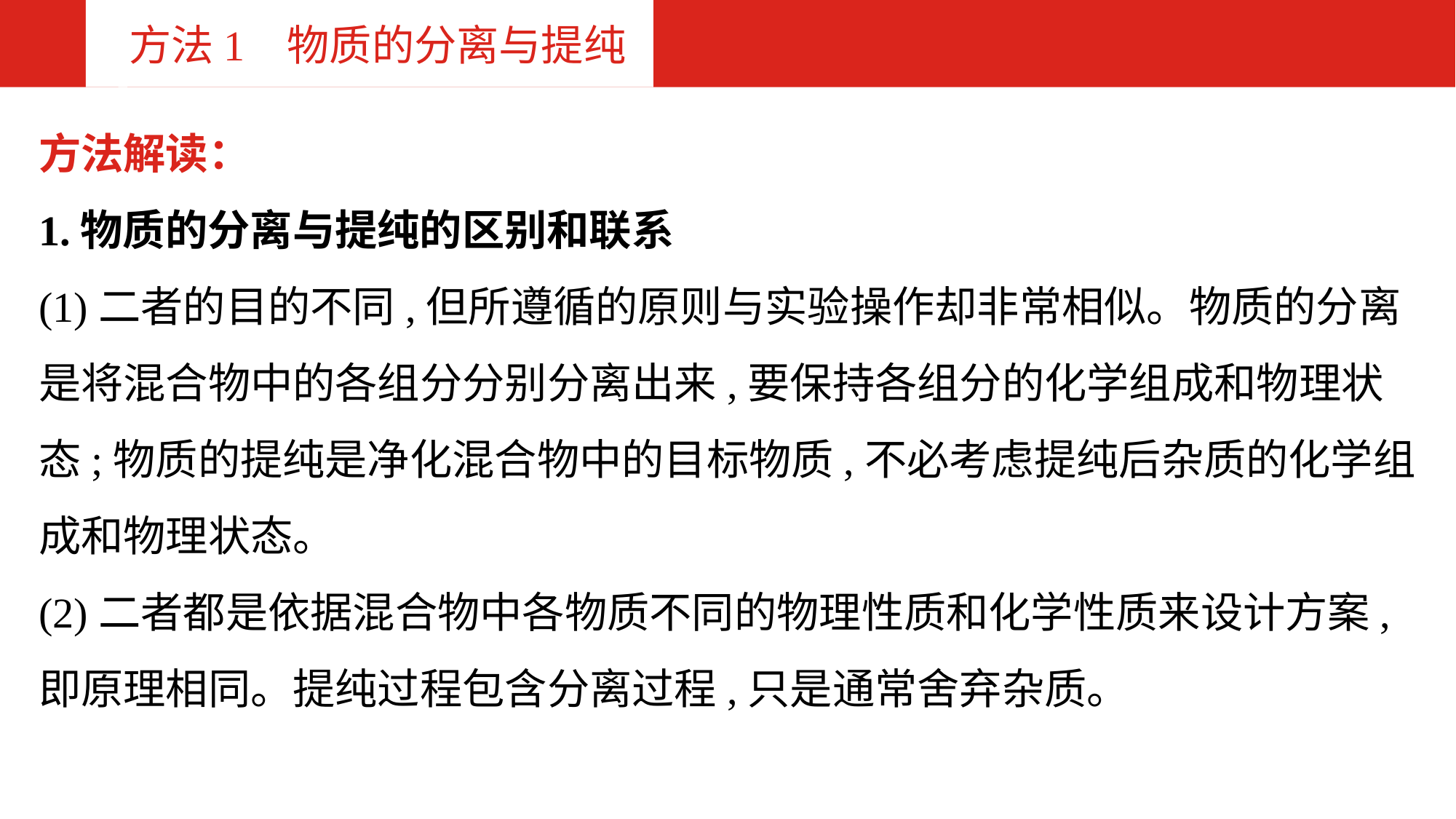

方法1   物质的分离与提纯

方法解读：
1.物质的分离与提纯的区别和联系
(1)二者的目的不同,但所遵循的原则与实验操作却非常相似。物质的分离是将混合物中的各组分分别分离出来,要保持各组分的化学组成和物理状态;物质的提纯是净化混合物中的目标物质,不必考虑提纯后杂质的化学组成和物理状态。
(2)二者都是依据混合物中各物质不同的物理性质和化学性质来设计方案,即原理相同。提纯过程包含分离过程,只是通常舍弃杂质。